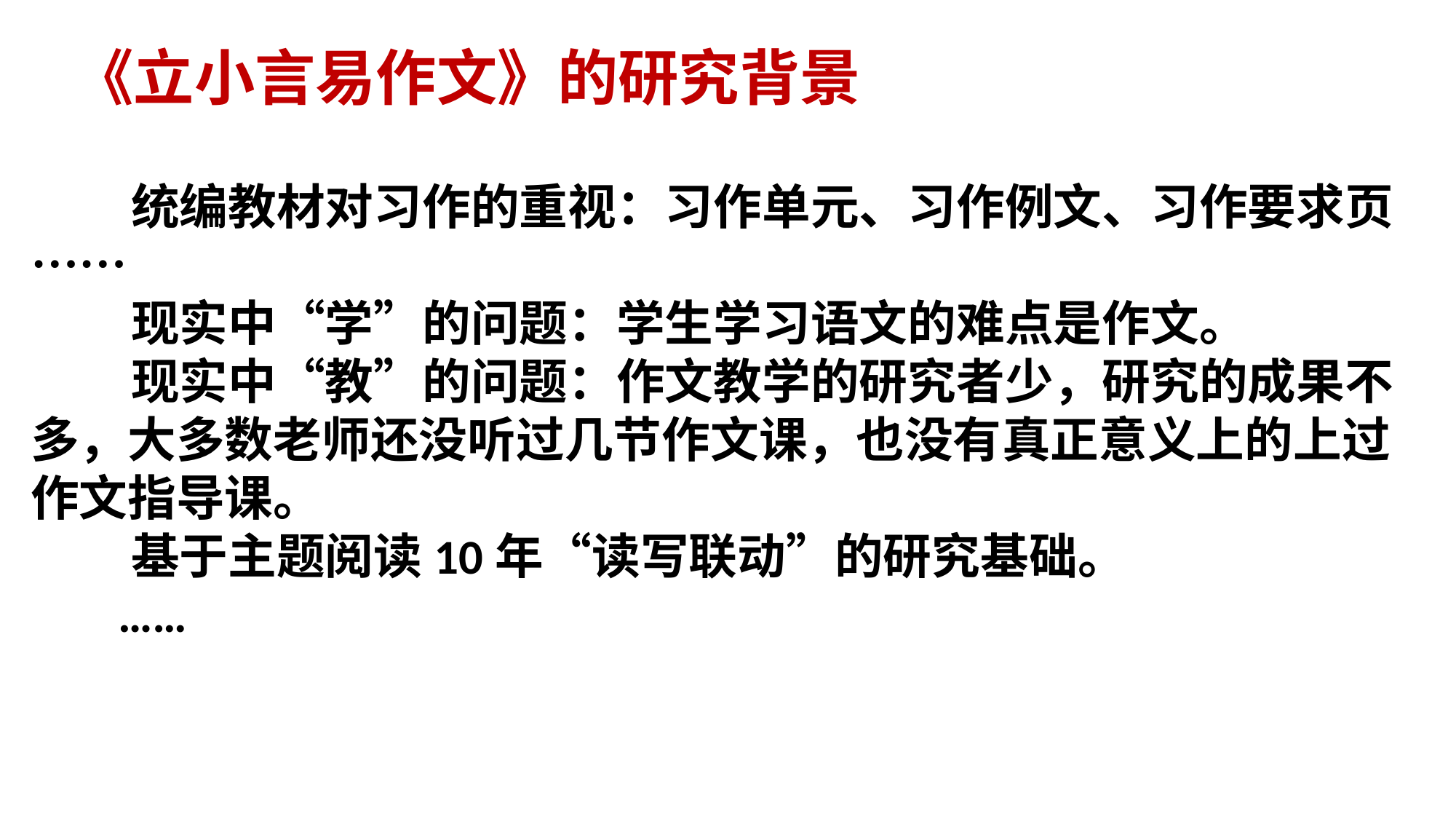

《立小言易作文》的研究背景
        统编教材对习作的重视：习作单元、习作例文、习作要求页……
        现实中“学”的问题：学生学习语文的难点是作文。
        现实中“教”的问题：作文教学的研究者少，研究的成果不多，大多数老师还没听过几节作文课，也没有真正意义上的上过作文指导课。
        基于主题阅读10年“读写联动”的研究基础。
        ……